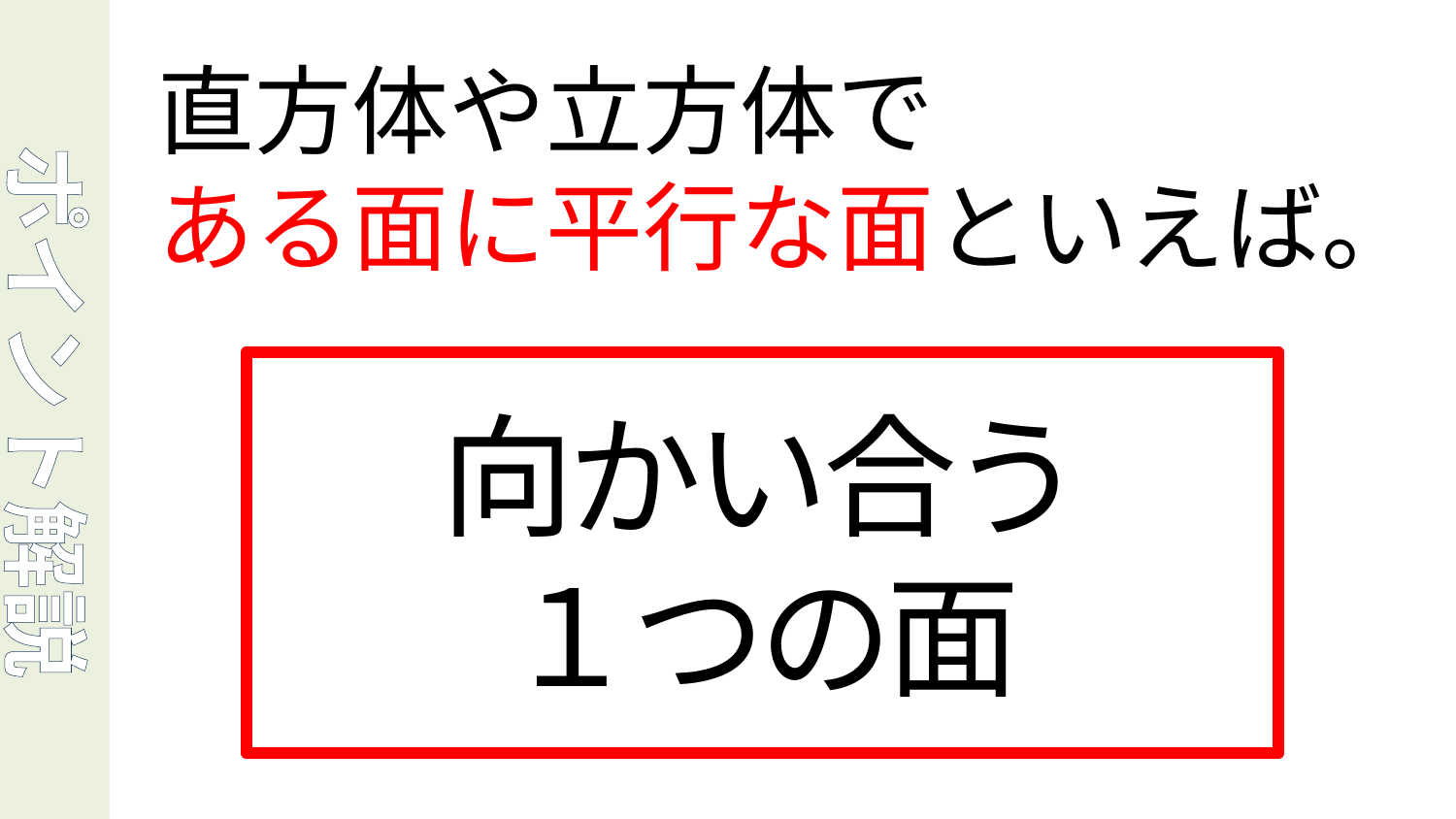

ポイント解説
直方体や立方体で
ある面に平行な面といえば。
# 向かい合う １つの面